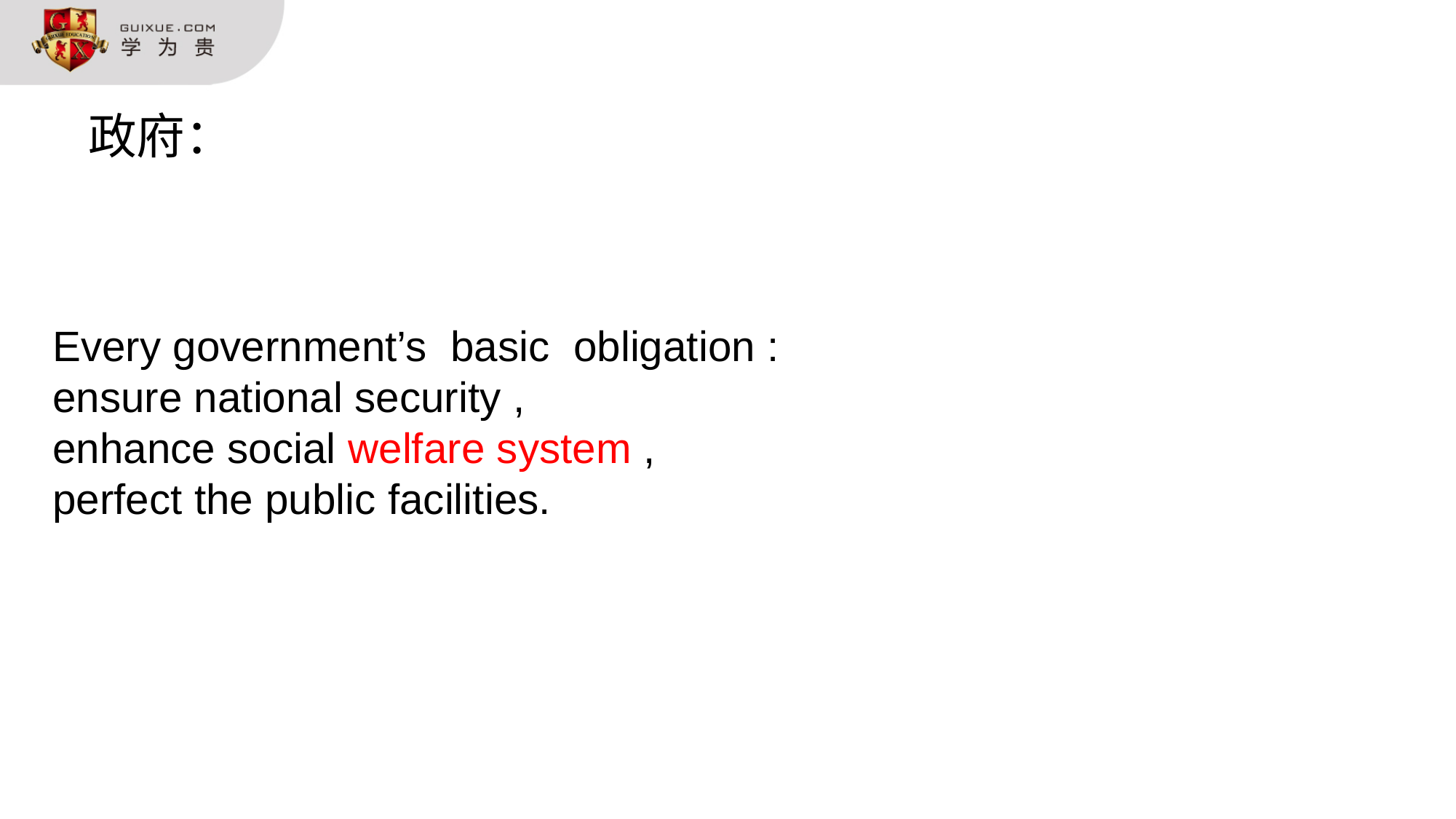

# 政府：

Every government’s  basic  obligation :
ensure national security ,
enhance social welfare system ,
perfect the public facilities.